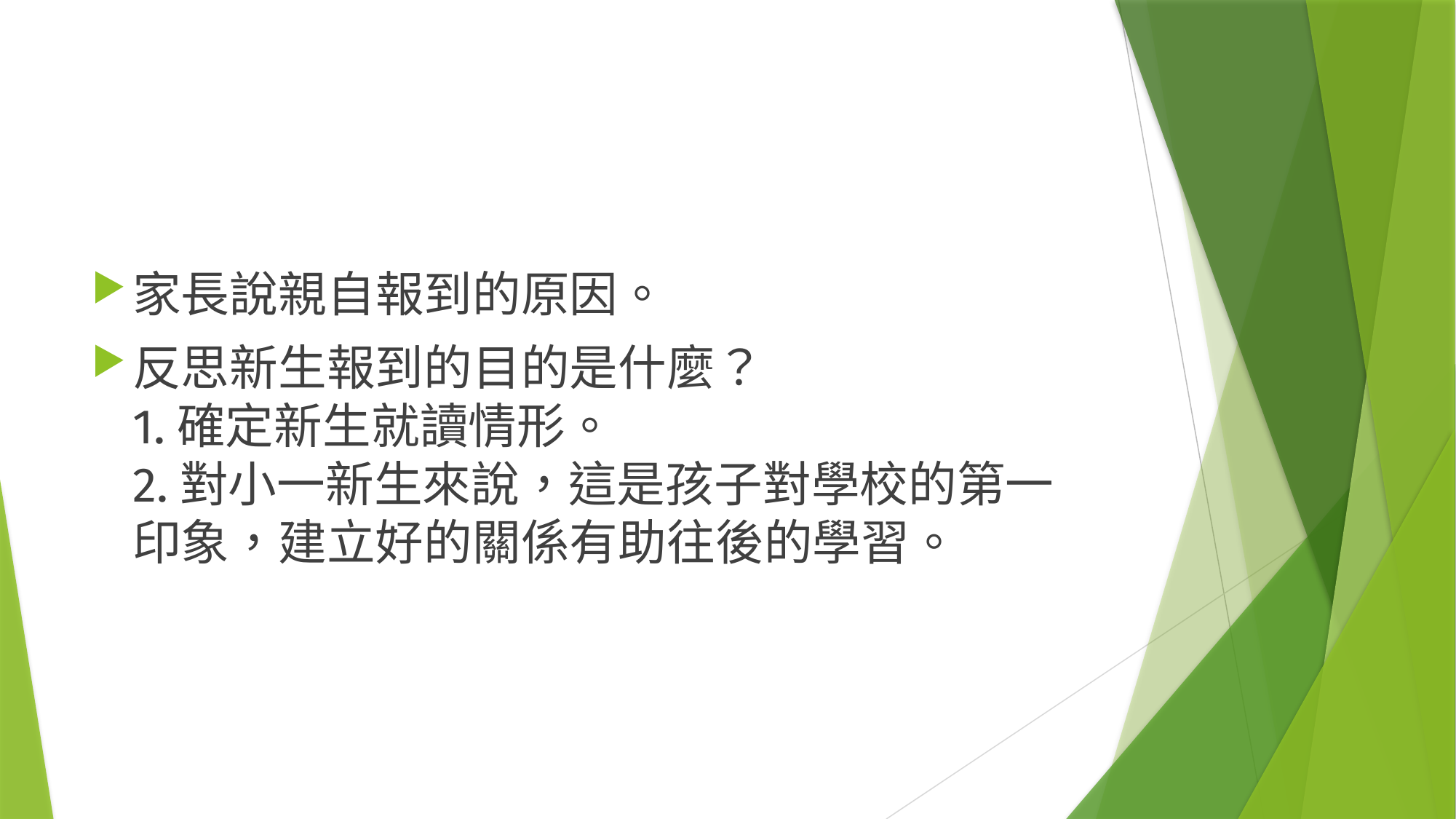

#
家長說親自報到的原因。
反思新生報到的目的是什麼？
1.確定新生就讀情形。
2.對小一新生來說，這是孩子對學校的第一印象，建立好的關係有助往後的學習。